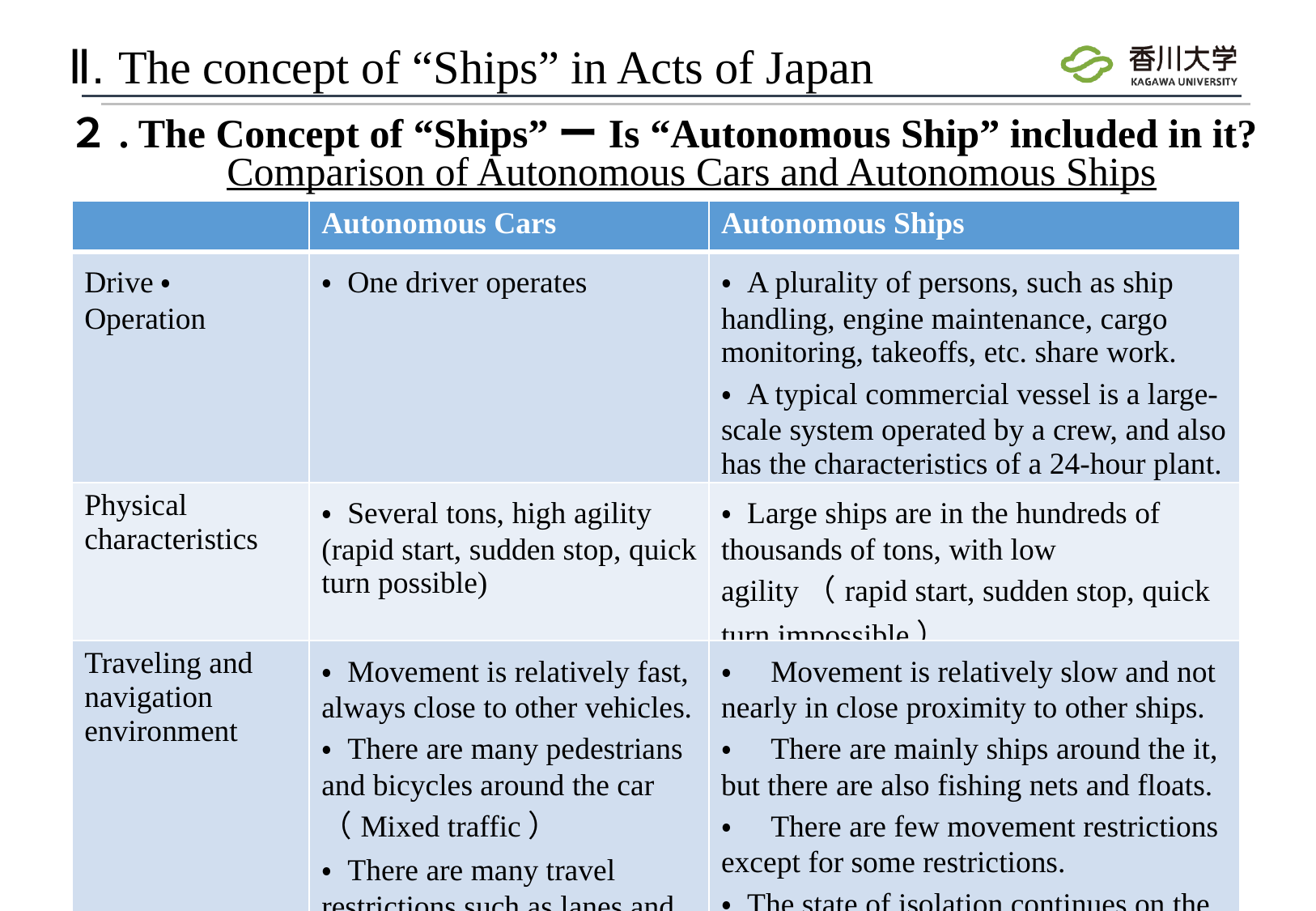

# Ⅱ. The concept of “Ships” in Acts of Japan
２. The Concept of “Ships”ーIs “Autonomous Ship” included in it?
Comparison of Autonomous Cars and Autonomous Ships

|  | Autonomous Cars | Autonomous Ships |
| --- | --- | --- |
| Drive・Operation | ・ One driver operates | ・ A plurality of persons, such as ship handling, engine maintenance, cargo monitoring, takeoffs, etc. share work. ・ A typical commercial vessel is a large-scale system operated by a crew, and also has the characteristics of a 24-hour plant. |
| Physical characteristics | ・ Several tons, high agility (rapid start, sudden stop, quick turn possible) | ・ Large ships are in the hundreds of thousands of tons, with low agility（rapid start, sudden stop, quick turn impossible） |
| Traveling and navigation environment | ・ Movement is relatively fast, always close to other vehicles. ・ There are many pedestrians and bicycles around the car（Mixed traffic） ・ There are many travel restrictions such as lanes and traffic lights. | ・　Movement is relatively slow and not nearly in close proximity to other ships. ・　There are mainly ships around the it, but there are also fishing nets and floats. ・　There are few movement restrictions except for some restrictions. ・ The state of isolation continues on the sea for a long time. |

14